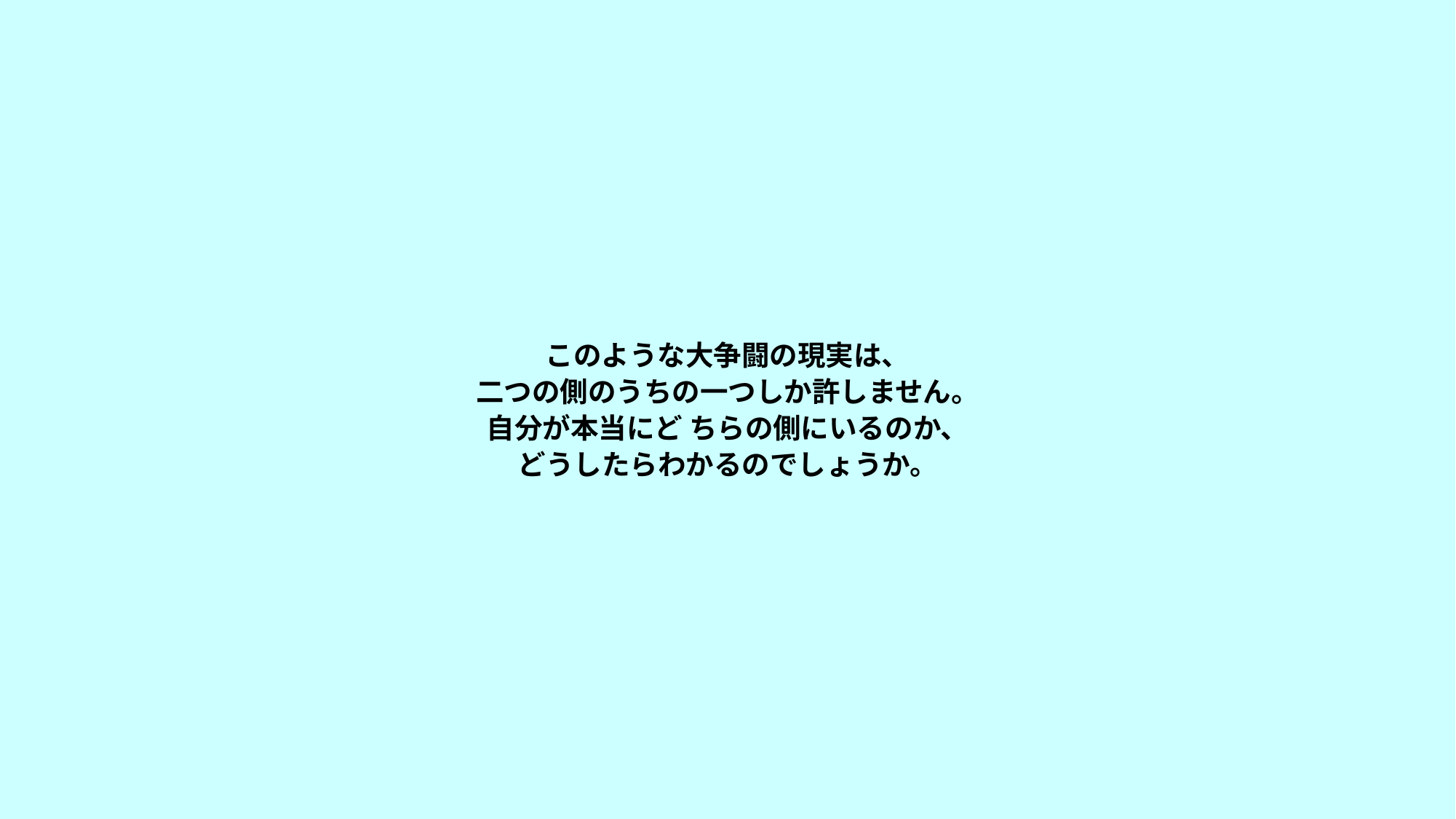

# このような大争闘の現実は、 二つの側のうちの一つしか許しません。 自分が本当にど ちらの側にいるのか、 どうしたらわかるのでしょうか。